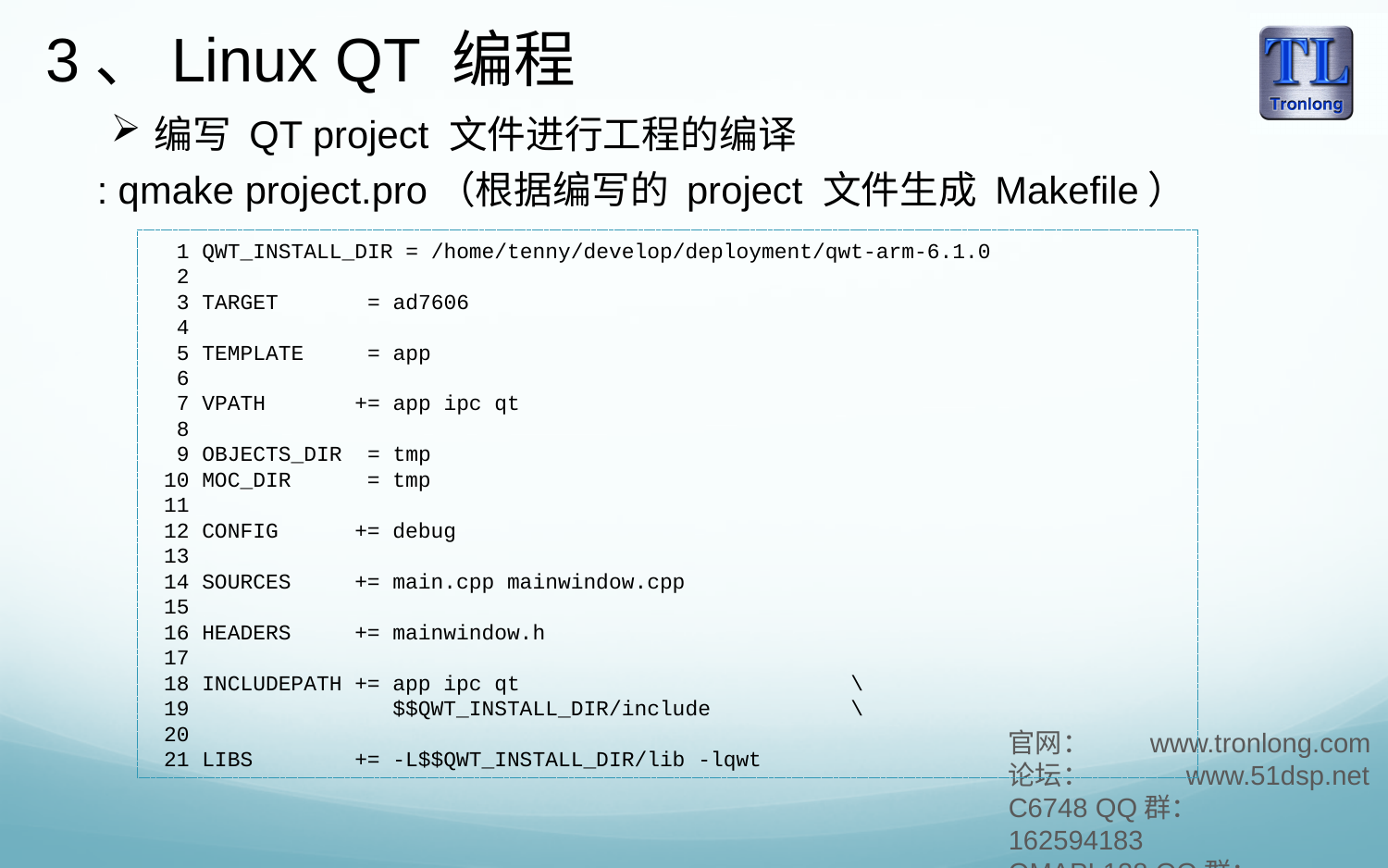

3、Linux QT 编程
编写 QT project 文件进行工程的编译
: qmake project.pro（根据编写的 project 文件生成 Makefile）
  1 QWT_INSTALL_DIR = /home/tenny/develop/deployment/qwt-arm-6.1.0
  2
  3 TARGET       = ad7606
  4
  5 TEMPLATE     = app
  6
  7 VPATH       += app ipc qt
  8
  9 OBJECTS_DIR  = tmp
 10 MOC_DIR      = tmp
 11
 12 CONFIG      += debug
 13
 14 SOURCES     += main.cpp mainwindow.cpp
 15
 16 HEADERS     += mainwindow.h
 17
 18 INCLUDEPATH += app ipc qt                          \
 19                $$QWT_INSTALL_DIR/include           \
 20
 21 LIBS        += -L$$QWT_INSTALL_DIR/lib -lqwt